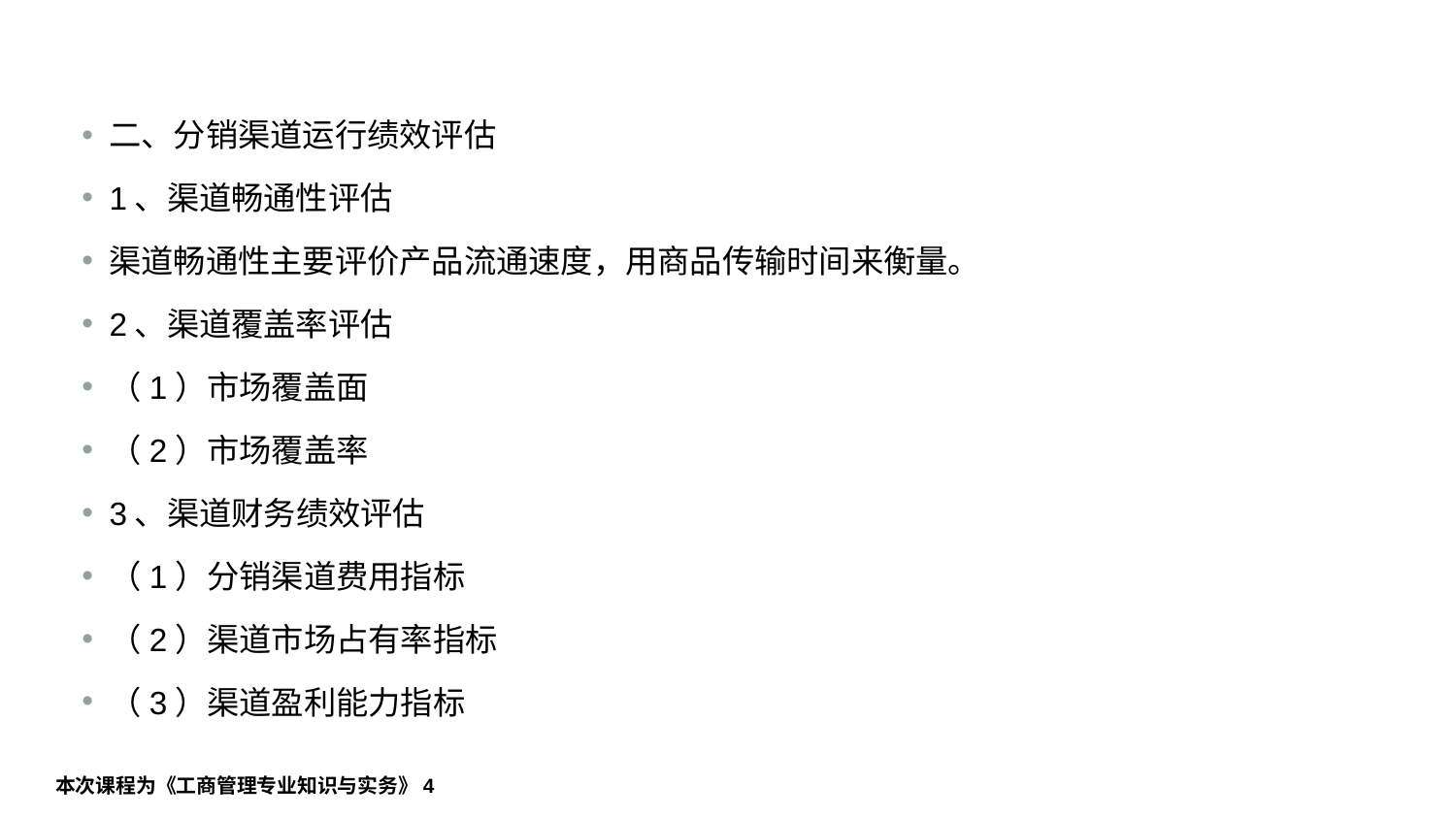

#
二、分销渠道运行绩效评估
1、渠道畅通性评估
渠道畅通性主要评价产品流通速度，用商品传输时间来衡量。
2、渠道覆盖率评估
（1）市场覆盖面
（2）市场覆盖率
3、渠道财务绩效评估
（1）分销渠道费用指标
（2）渠道市场占有率指标
（3）渠道盈利能力指标